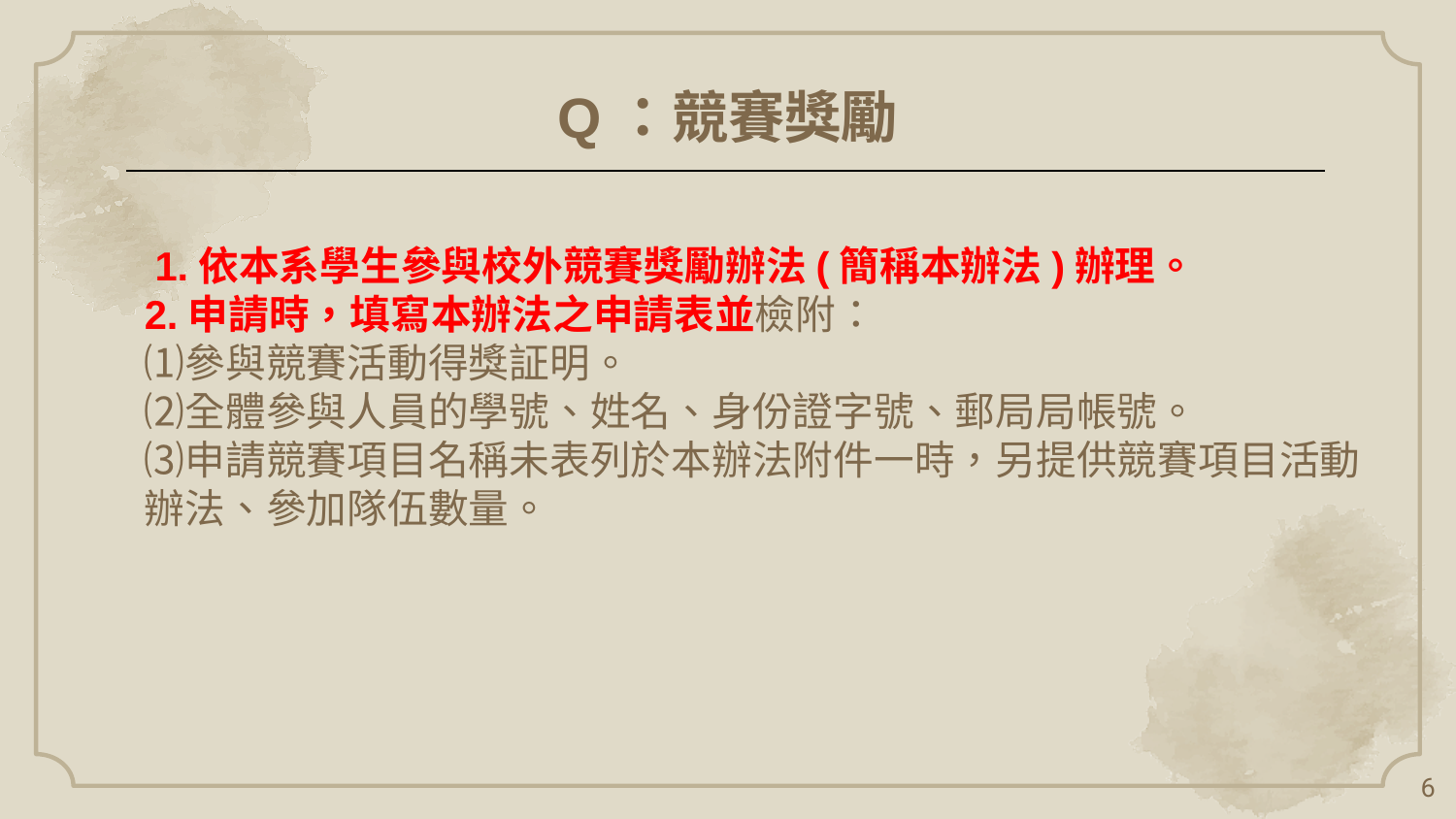

Q：競賽獎勵
# 1.依本系學生參與校外競賽獎勵辦法(簡稱本辦法)辦理。 2.申請時，填寫本辦法之申請表並檢附： ⑴參與競賽活動得獎証明。 ⑵全體參與人員的學號、姓名、身份證字號、郵局局帳號。 ⑶申請競賽項目名稱未表列於本辦法附件一時，另提供競賽項目活動辦法、參加隊伍數量。
6